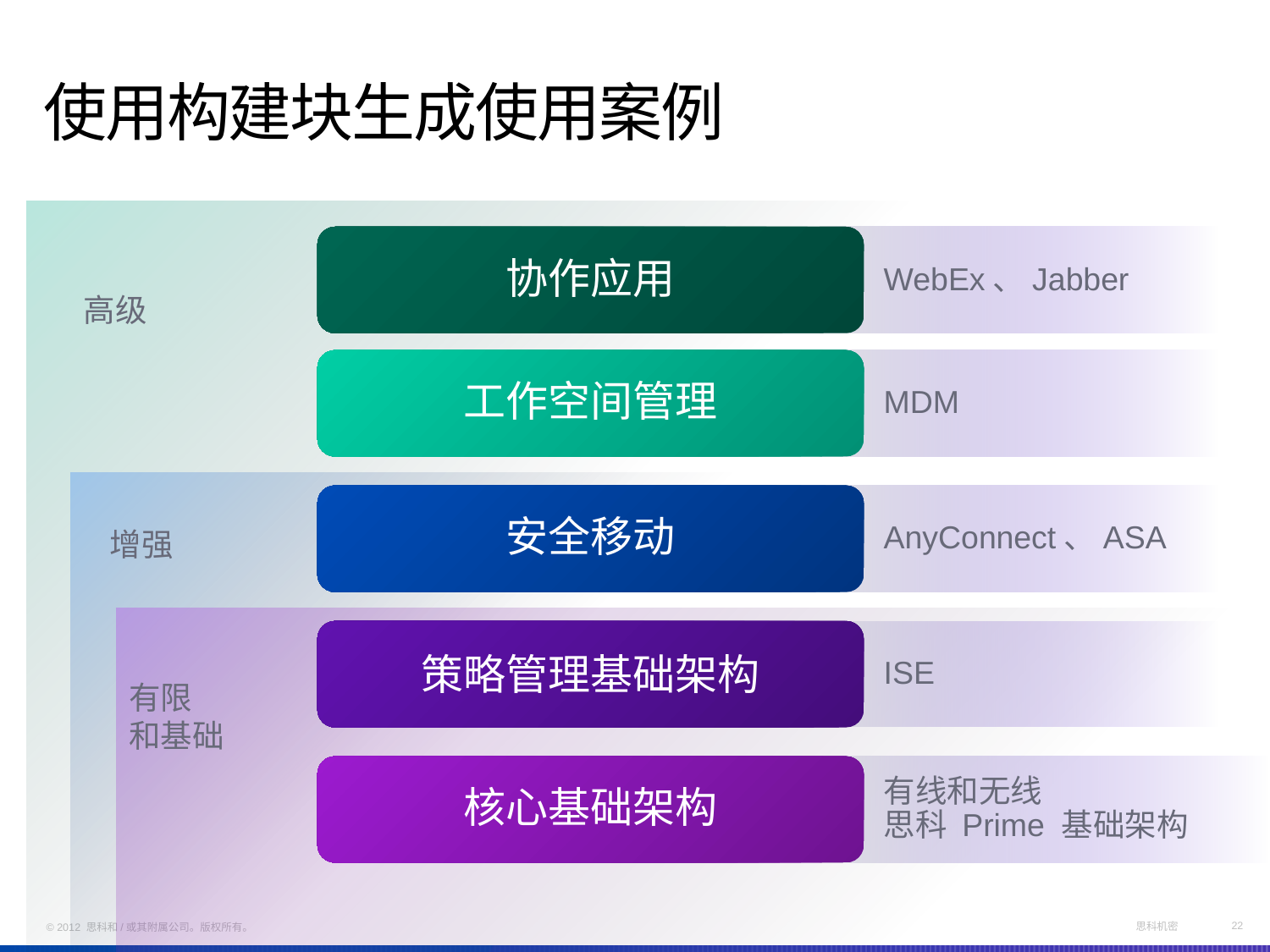

# 使用构建块生成使用案例

协作应用

工作空间管理

安全移动

策略管理基础架构

核心基础架构
WebEx、Jabber
高级
MDM

增强
AnyConnect、ASA

ISE
有限
和基础
有线和无线
思科 Prime 基础架构